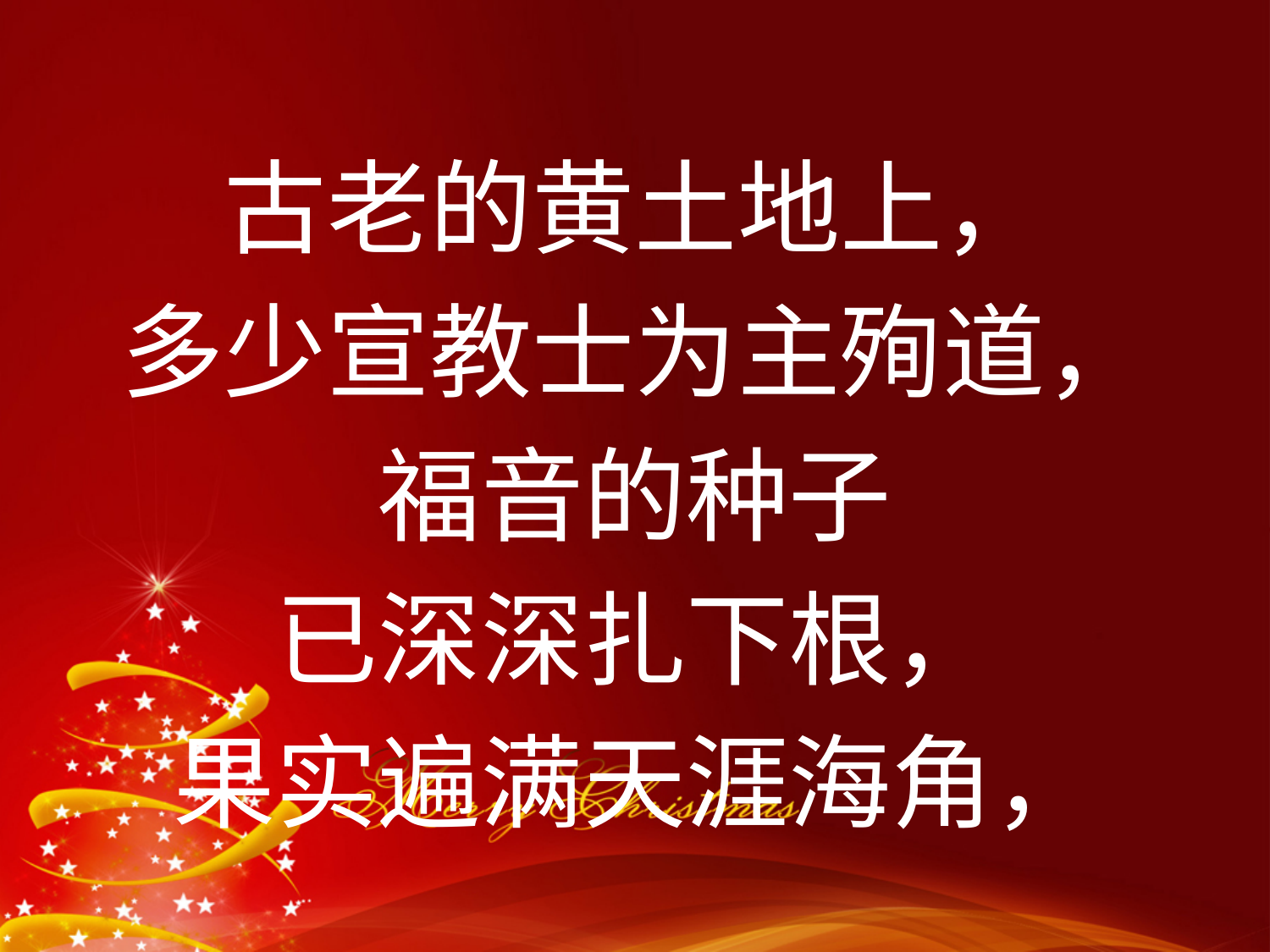

古老的黄土地上，
多少宣教士为主殉道，
福音的种子
已深深扎下根，
果实遍满天涯海角，